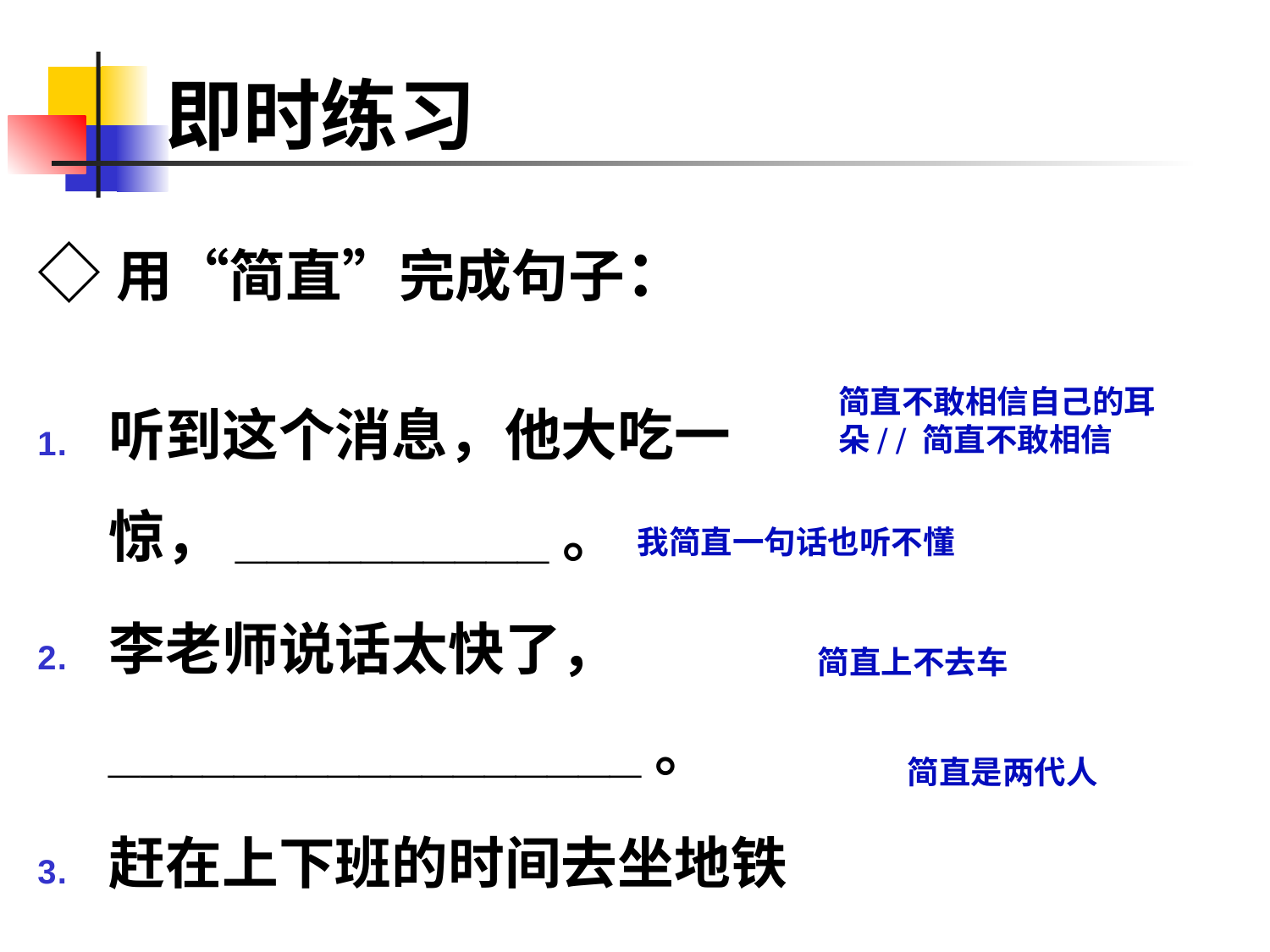

# 即时练习
◇用“简直”完成句子：

听到这个消息，他大吃一惊，__________。
李老师说话太快了， _________________。
赶在上下班的时间去坐地铁____________。
她显得比丈夫年轻得多，看起来__________。
简直不敢相信自己的耳朵//简直不敢相信
我简直一句话也听不懂
简直上不去车
简直是两代人